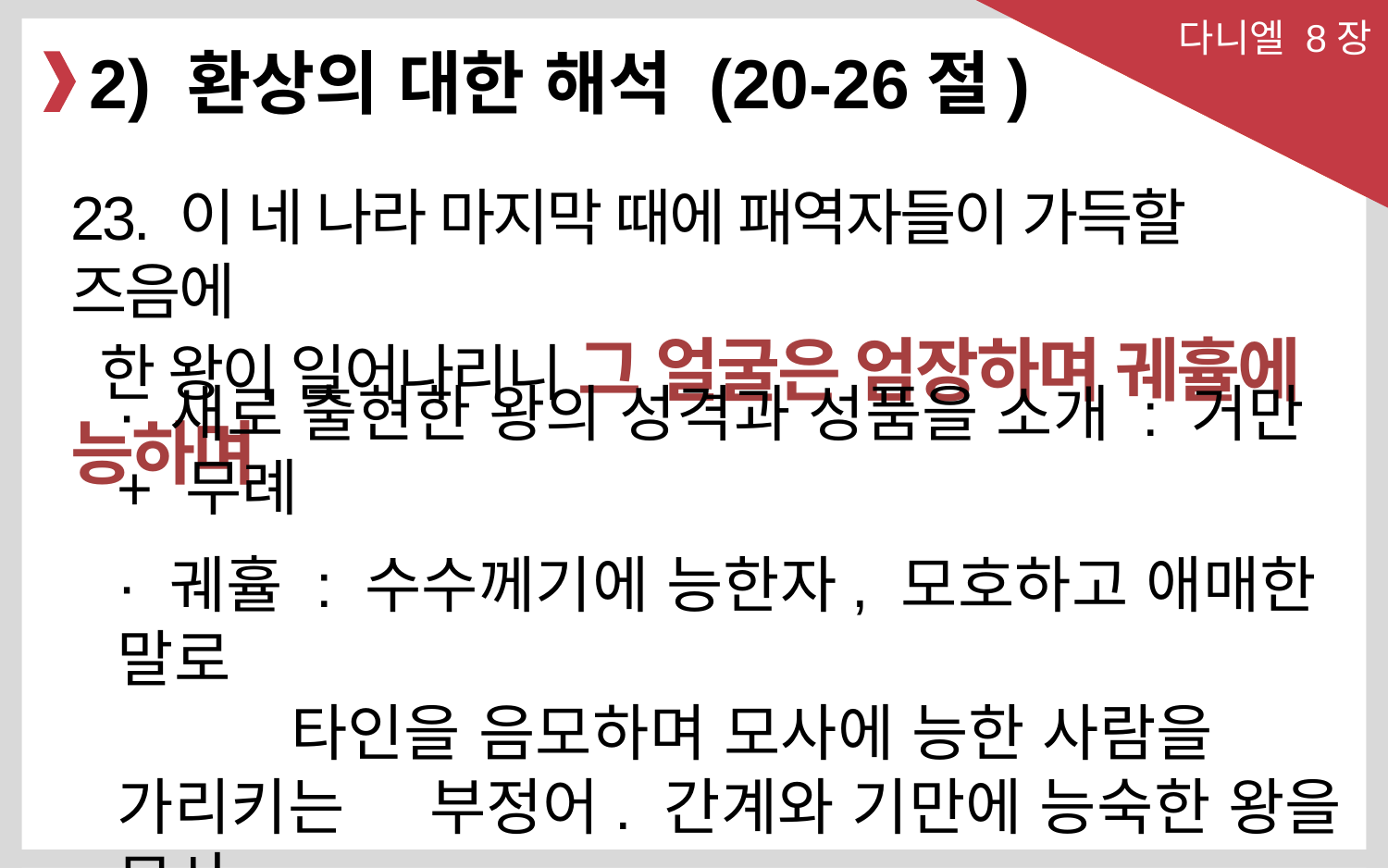

다니엘 8장
2) 환상의 대한 해석 (20-26절)

23. 이 네 나라 마지막 때에 패역자들이 가득할 즈음에
  한 왕이 일어나리니 그 얼굴은 엄장하며 궤휼에 능하며
· 새로 출현한 왕의 성격과 성품을 소개 : 거만 + 무례
· 궤휼 : 수수께기에 능한자, 모호하고 애매한 말로
	  타인을 음모하며 모사에 능한 사람을 가리키는	  부정어. 간계와 기만에 능숙한 왕을 묘사.